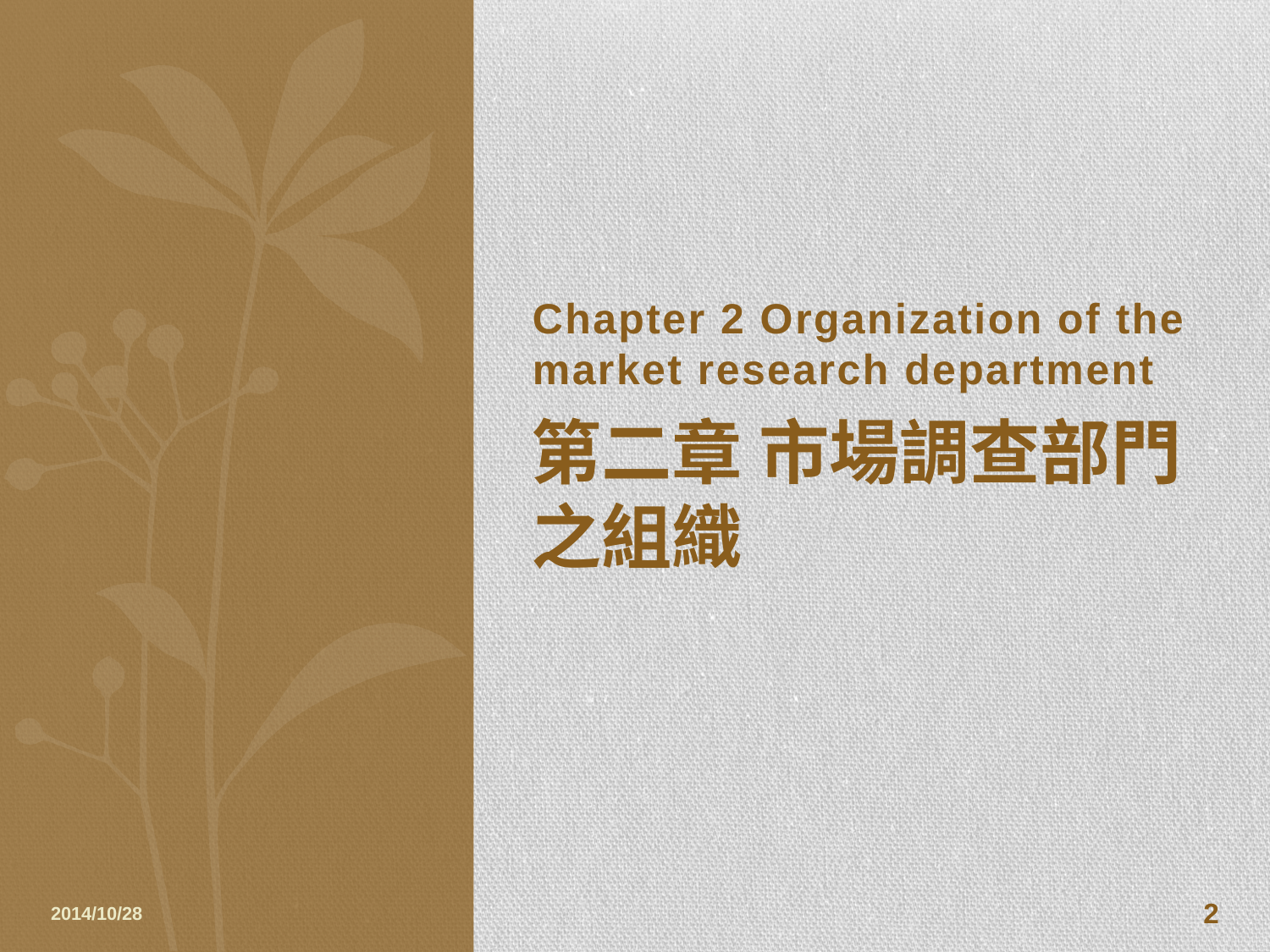

Chapter 2 Organization of the market research department
# 第二章 市場調查部門之組織
2014/10/28
2